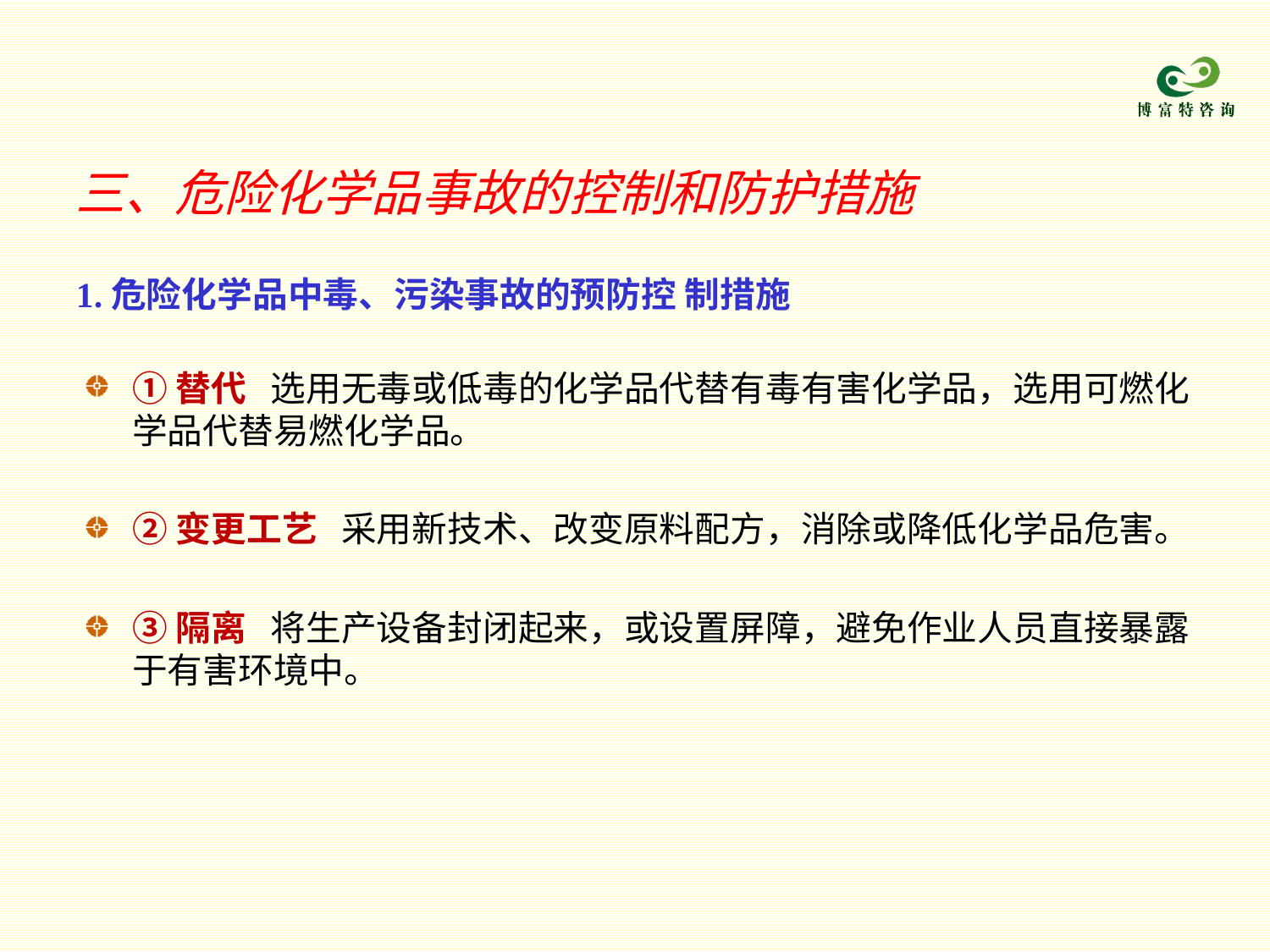

三、危险化学品事故的控制和防护措施
1.危险化学品中毒、污染事故的预防控 制措施

①替代   选用无毒或低毒的化学品代替有毒有害化学品，选用可燃化学品代替易燃化学品。

②变更工艺   采用新技术、改变原料配方，消除或降低化学品危害。

③隔离   将生产设备封闭起来，或设置屏障，避免作业人员直接暴露于有害环境中。